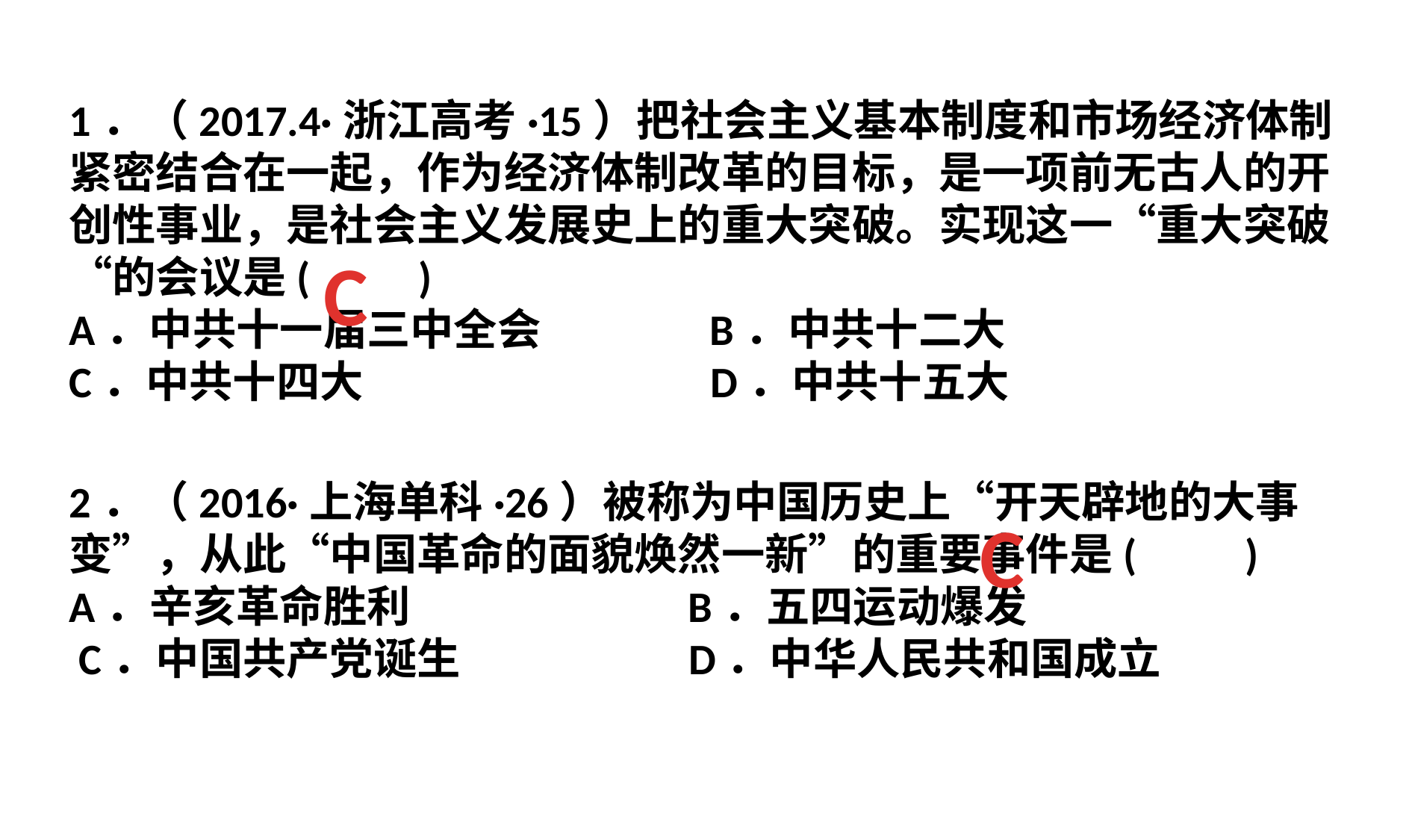

1．（2017.4·浙江高考·15）把社会主义基本制度和市场经济体制紧密结合在一起，作为经济体制改革的目标，是一项前无古人的开创性事业，是社会主义发展史上的重大突破。实现这一“重大突破“的会议是(　　)
A．中共十一届三中全会                B．中共十二大
C．中共十四大                                  D．中共十五大
C
2．（2016·上海单科·26）被称为中国历史上“开天辟地的大事变”，从此“中国革命的面貌焕然一新”的重要事件是(　　)
A．辛亥革命胜利                           B．五四运动爆发
 C．中国共产党诞生                      D．中华人民共和国成立
C